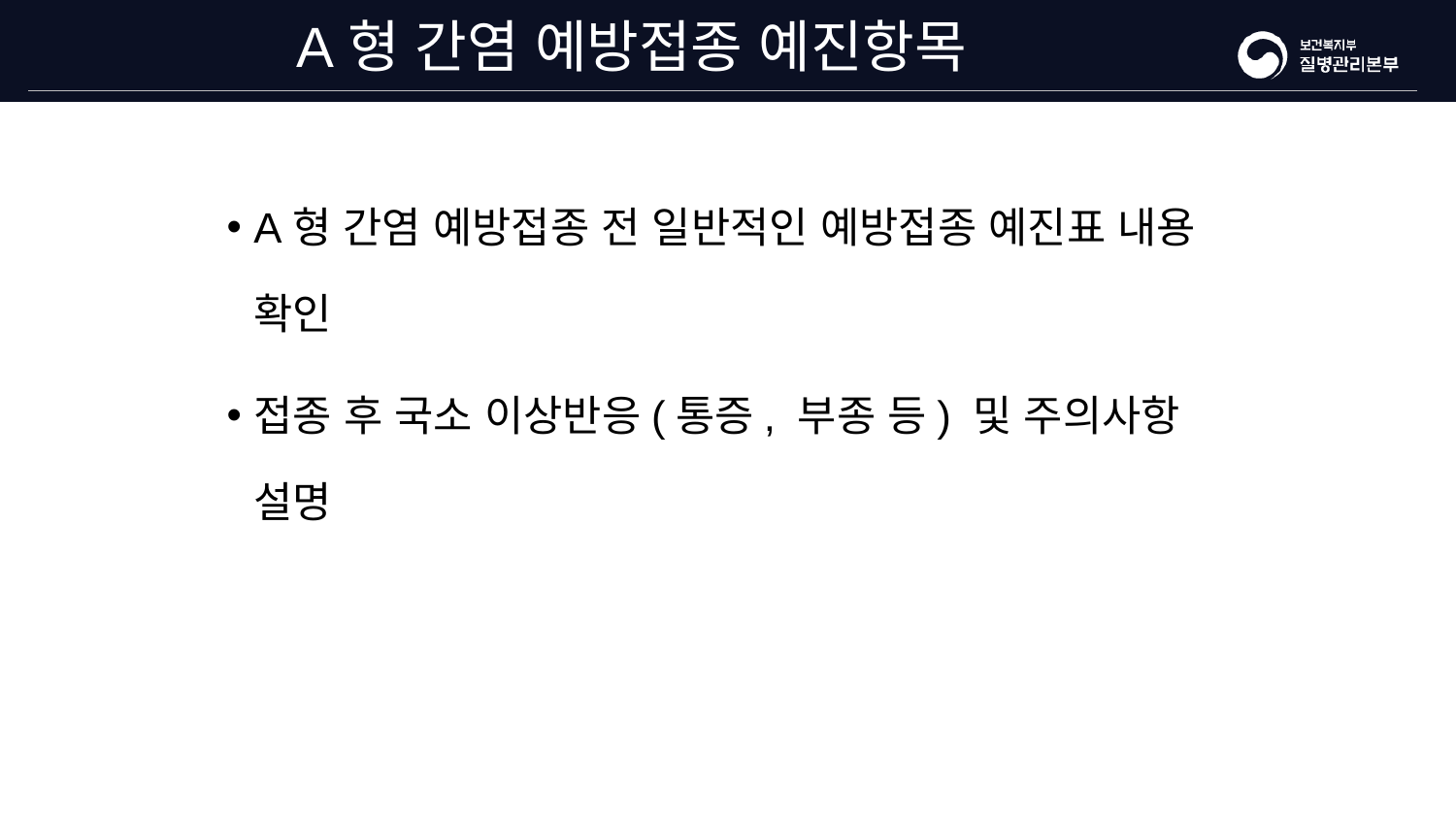

# A형 간염 예방접종 예진항목
A형 간염 예방접종 전 일반적인 예방접종 예진표 내용 확인
접종 후 국소 이상반응(통증, 부종 등) 및 주의사항 설명